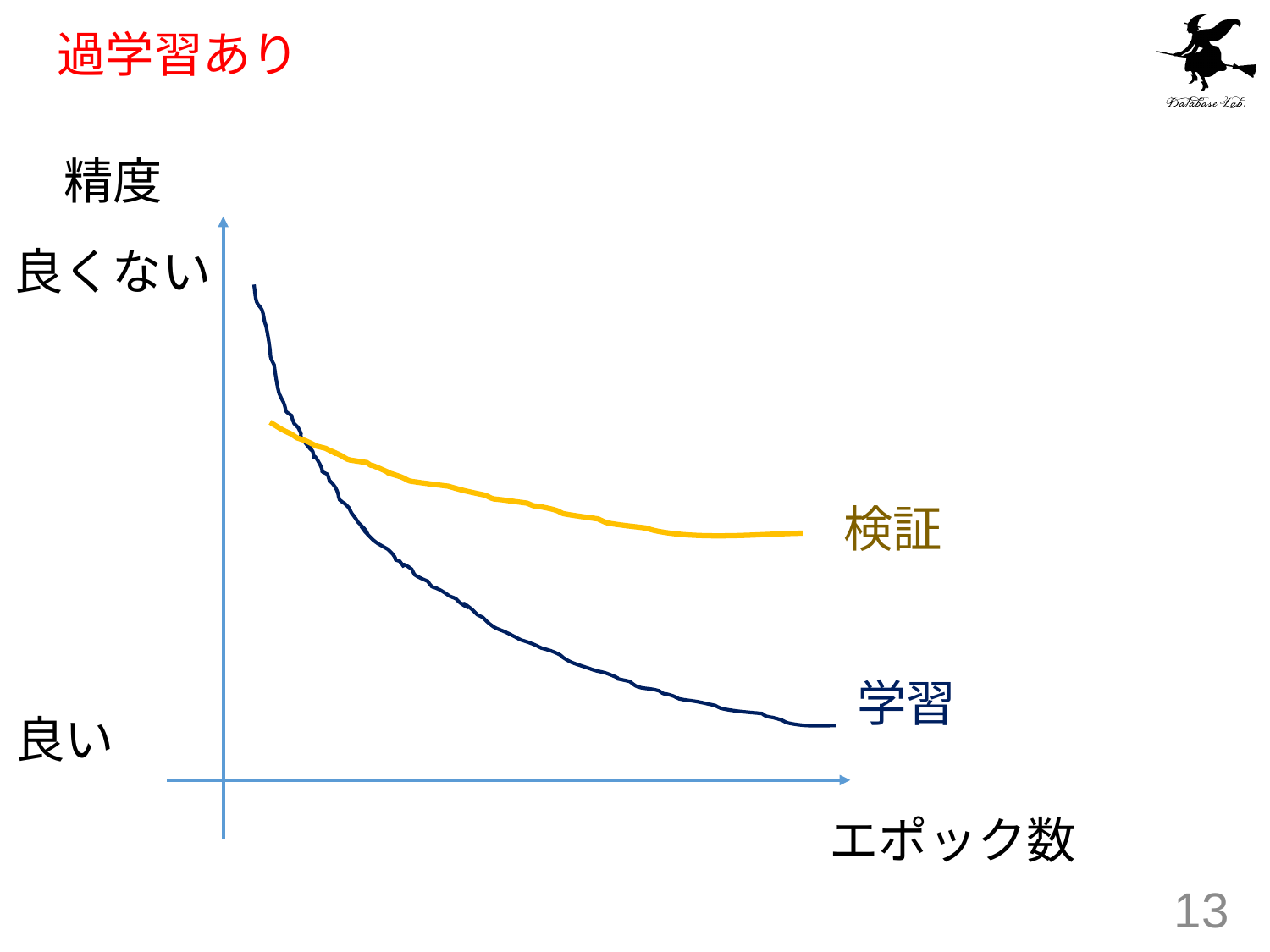

# 過学習あり
精度
良くない

検証
学習
良い
エポック数
13